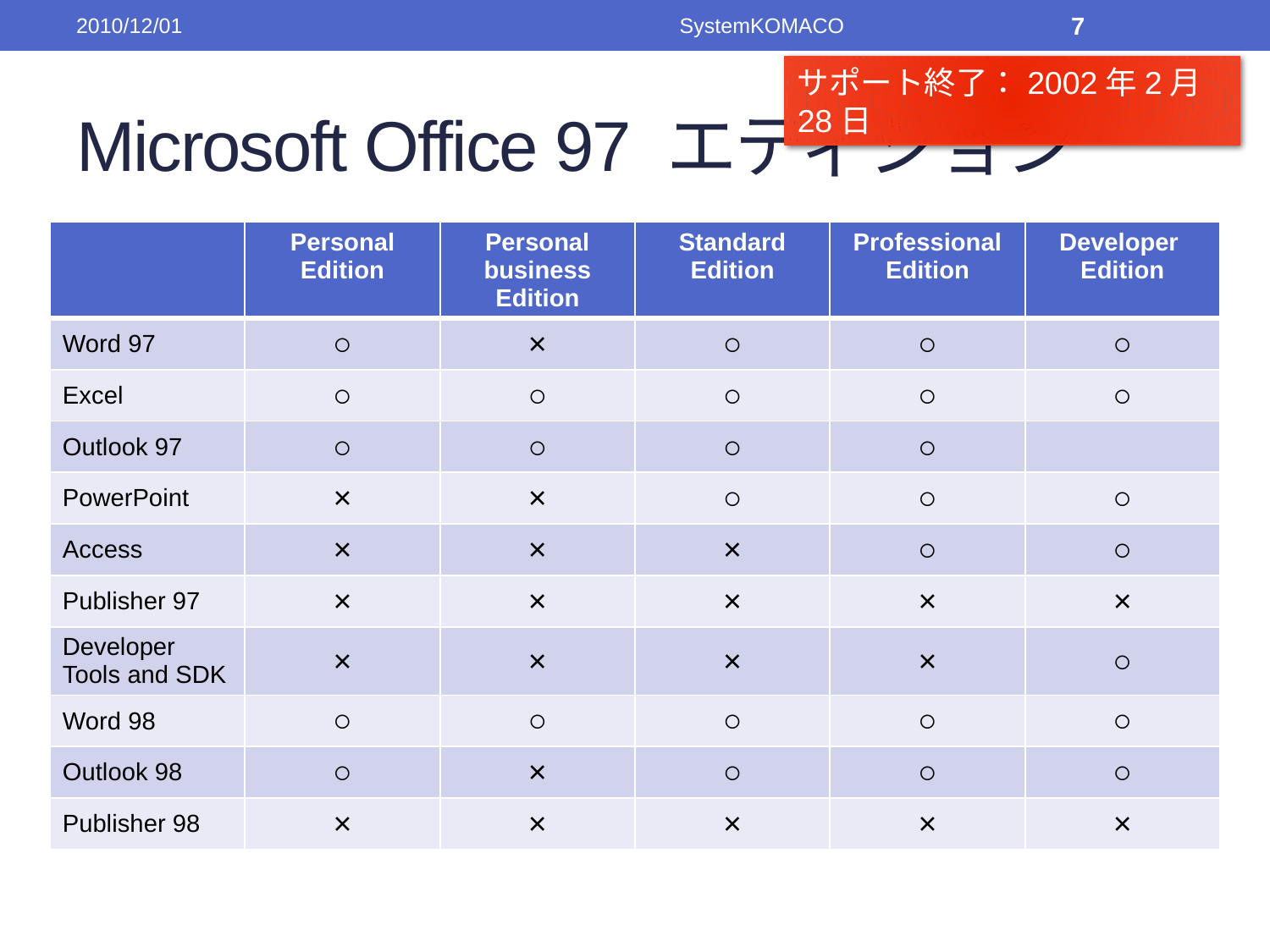

2010/12/01
SystemKOMACO
7
サポート終了：2002年2月28日
# Microsoft Office 97 エディション
|  | Personal Edition | Personal business Edition | Standard Edition | Professional Edition | Developer Edition |
| --- | --- | --- | --- | --- | --- |
| Word 97 | ○ | × | ○ | ○ | ○ |
| Excel | ○ | ○ | ○ | ○ | ○ |
| Outlook 97 | ○ | ○ | ○ | ○ |  |
| PowerPoint | × | × | ○ | ○ | ○ |
| Access | × | × | × | ○ | ○ |
| Publisher 97 | × | × | × | × | × |
| Developer Tools and SDK | × | × | × | × | ○ |
| Word 98 | ○ | ○ | ○ | ○ | ○ |
| Outlook 98 | ○ | × | ○ | ○ | ○ |
| Publisher 98 | × | × | × | × | × |